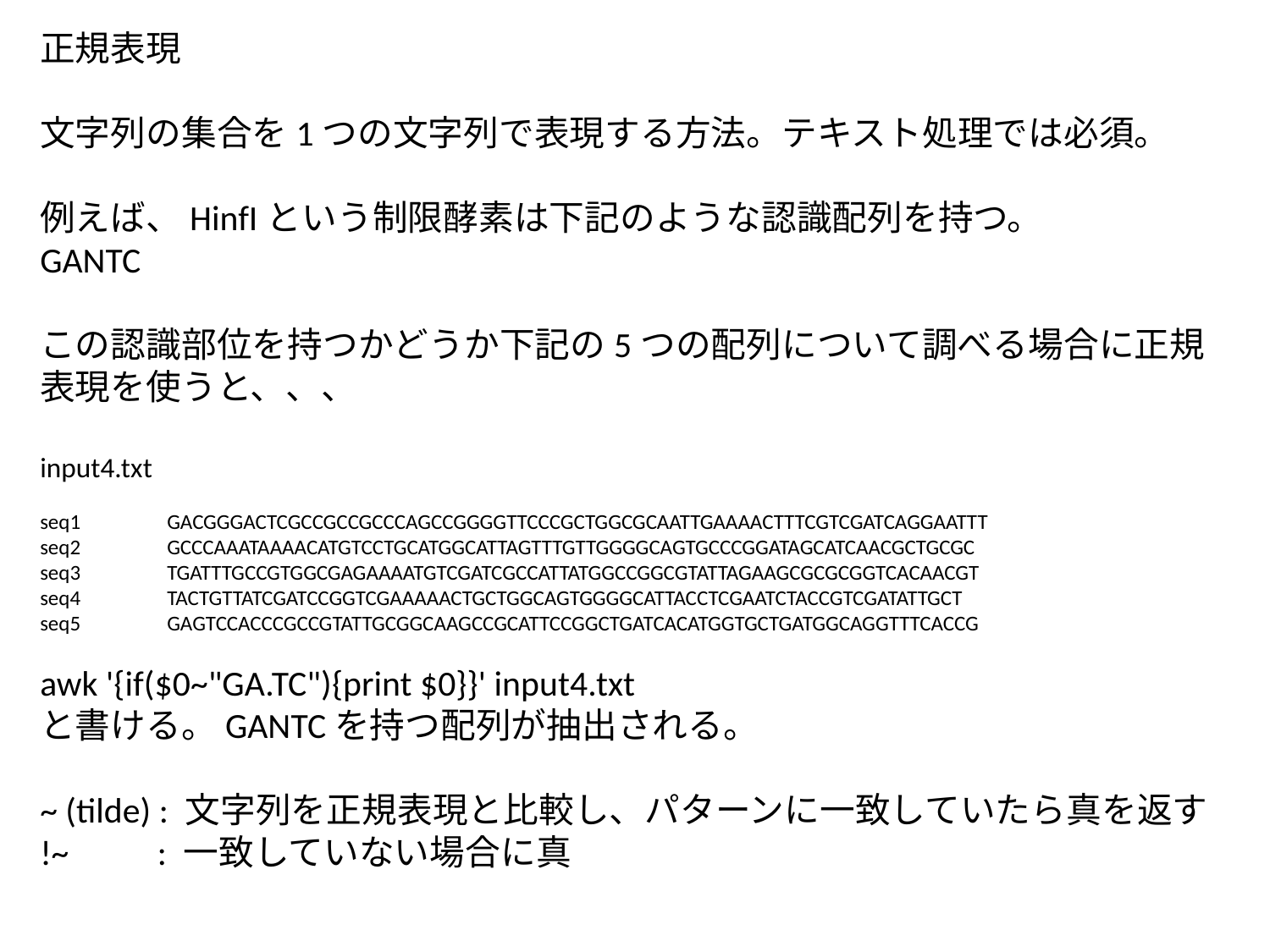

正規表現

文字列の集合を1つの文字列で表現する方法。テキスト処理では必須。

例えば、HinfIという制限酵素は下記のような認識配列を持つ。
GANTC

この認識部位を持つかどうか下記の5つの配列について調べる場合に正規表現を使うと、、、

input4.txt

seq1	GACGGGACTCGCCGCCGCCCAGCCGGGGTTCCCGCTGGCGCAATTGAAAACTTTCGTCGATCAGGAATTT
seq2	GCCCAAATAAAACATGTCCTGCATGGCATTAGTTTGTTGGGGCAGTGCCCGGATAGCATCAACGCTGCGC
seq3	TGATTTGCCGTGGCGAGAAAATGTCGATCGCCATTATGGCCGGCGTATTAGAAGCGCGCGGTCACAACGT
seq4	TACTGTTATCGATCCGGTCGAAAAACTGCTGGCAGTGGGGCATTACCTCGAATCTACCGTCGATATTGCT
seq5	GAGTCCACCCGCCGTATTGCGGCAAGCCGCATTCCGGCTGATCACATGGTGCTGATGGCAGGTTTCACCG

awk '{if($0~"GA.TC"){print $0}}' input4.txt
と書ける。GANTCを持つ配列が抽出される。

~ (tilde) : 文字列を正規表現と比較し、パターンに一致していたら真を返す
!~           : 一致していない場合に真